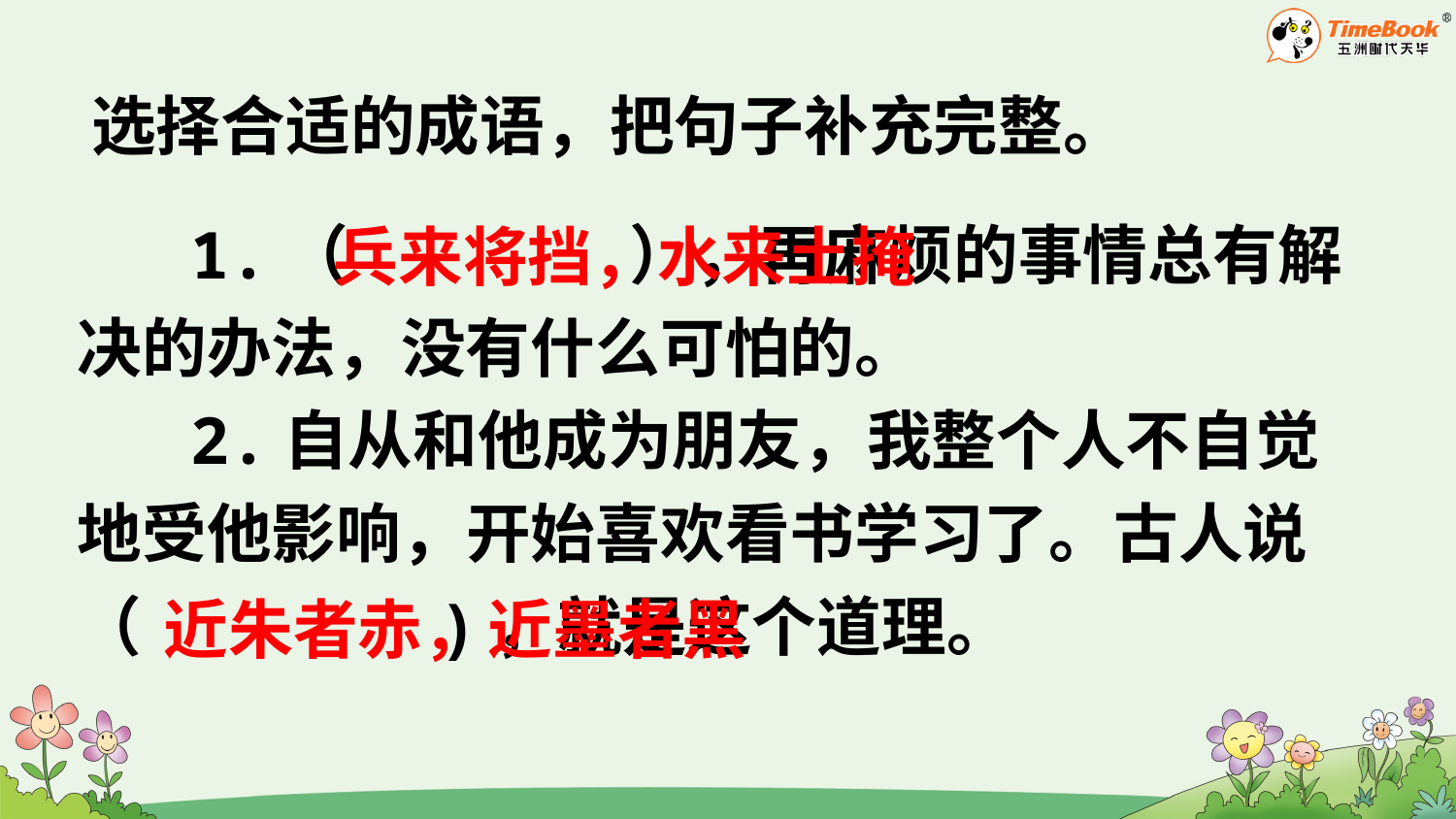

选择合适的成语，把句子补充完整。
1.（                   ），再麻烦的事情总有解决的办法，没有什么可怕的。
2.自从和他成为朋友，我整个人不自觉地受他影响，开始喜欢看书学习了。古人说（                   )，就是这个道理。
兵来将挡，水来土掩
近朱者赤，近墨者黑